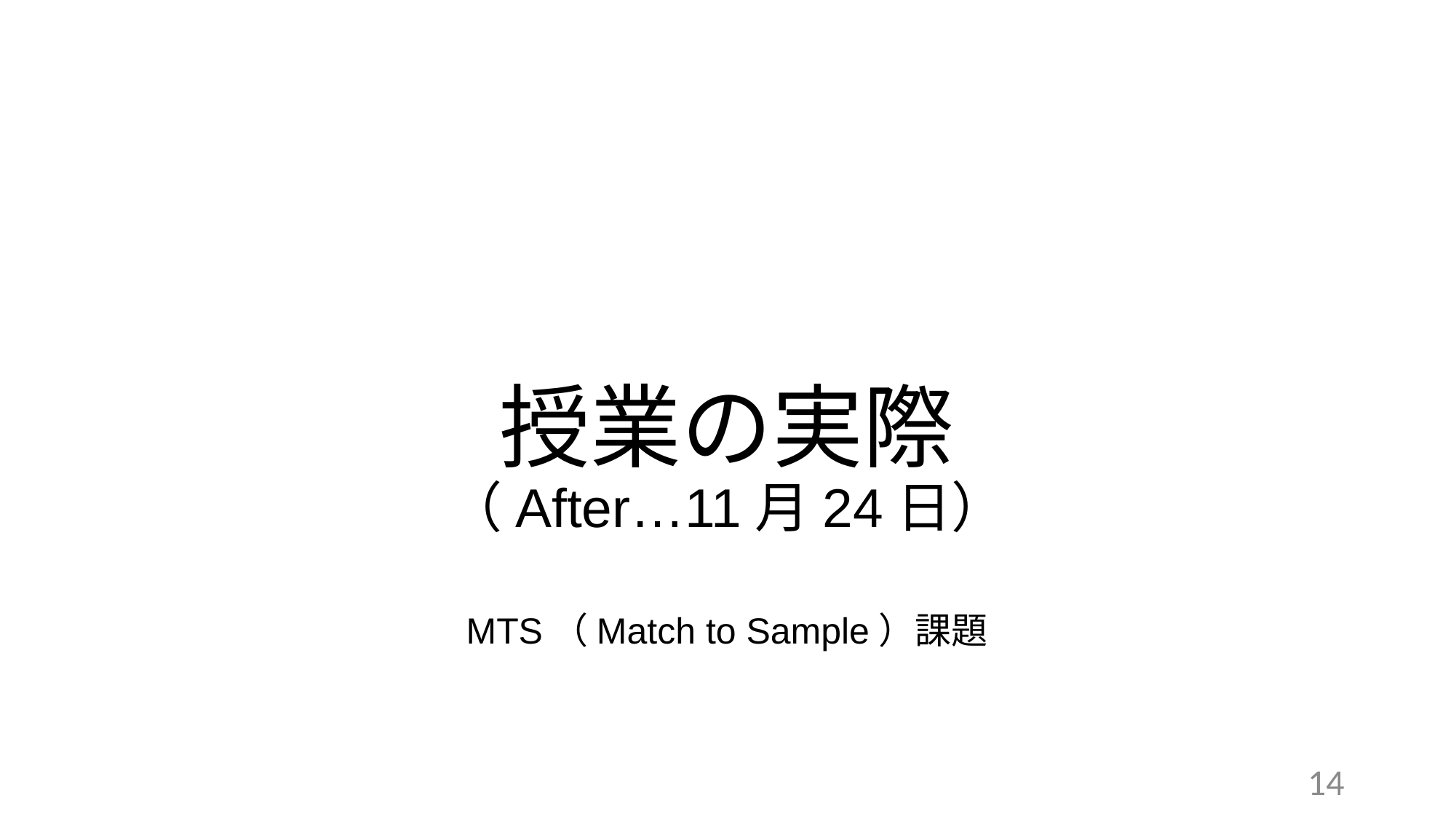

# 授業の実際 （After…11月24日）

MTS（Match to Sample）課題
14